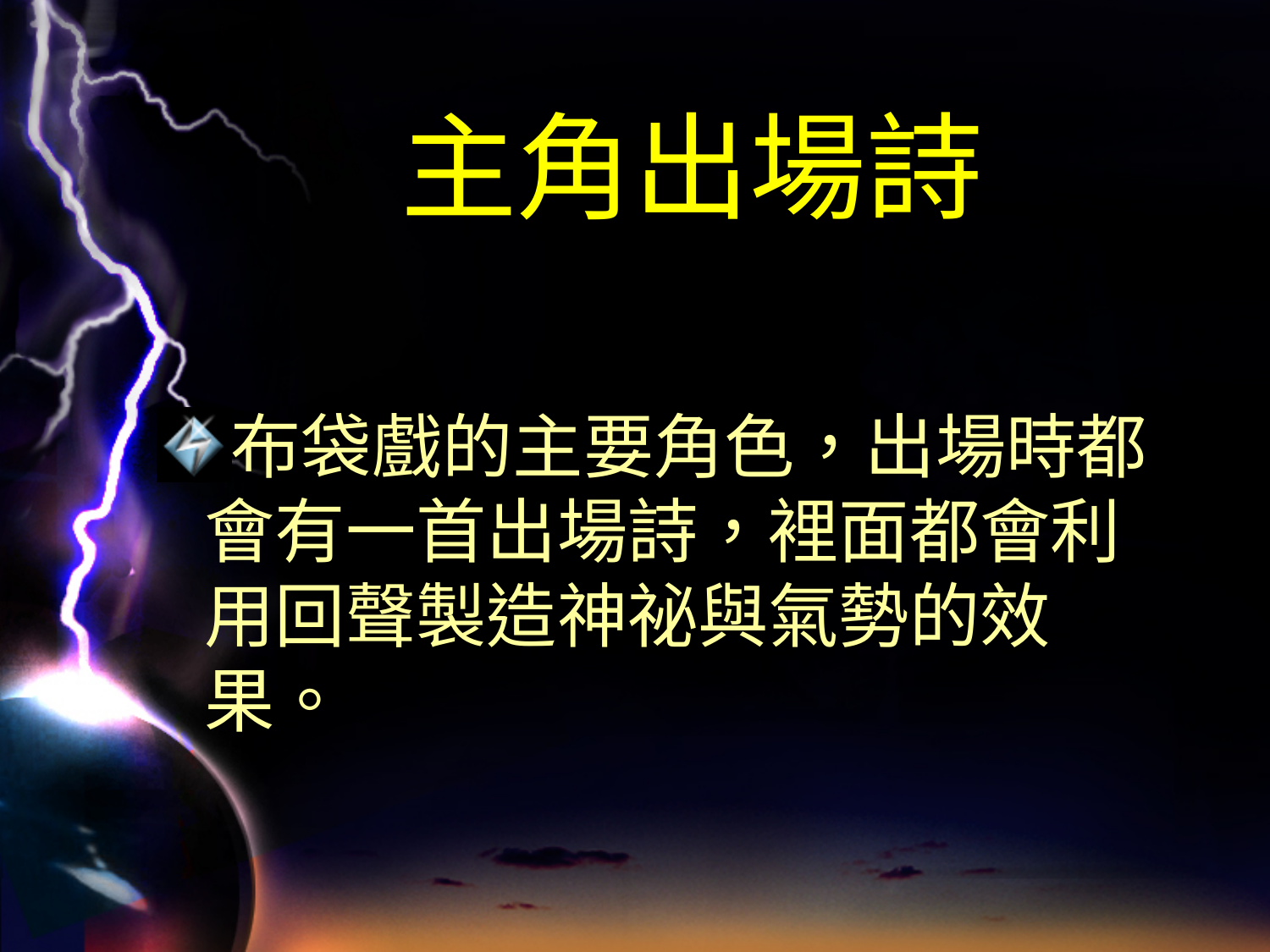

# 主角出場詩
布袋戲的主要角色，出場時都會有一首出場詩，裡面都會利用回聲製造神祕與氣勢的效果。